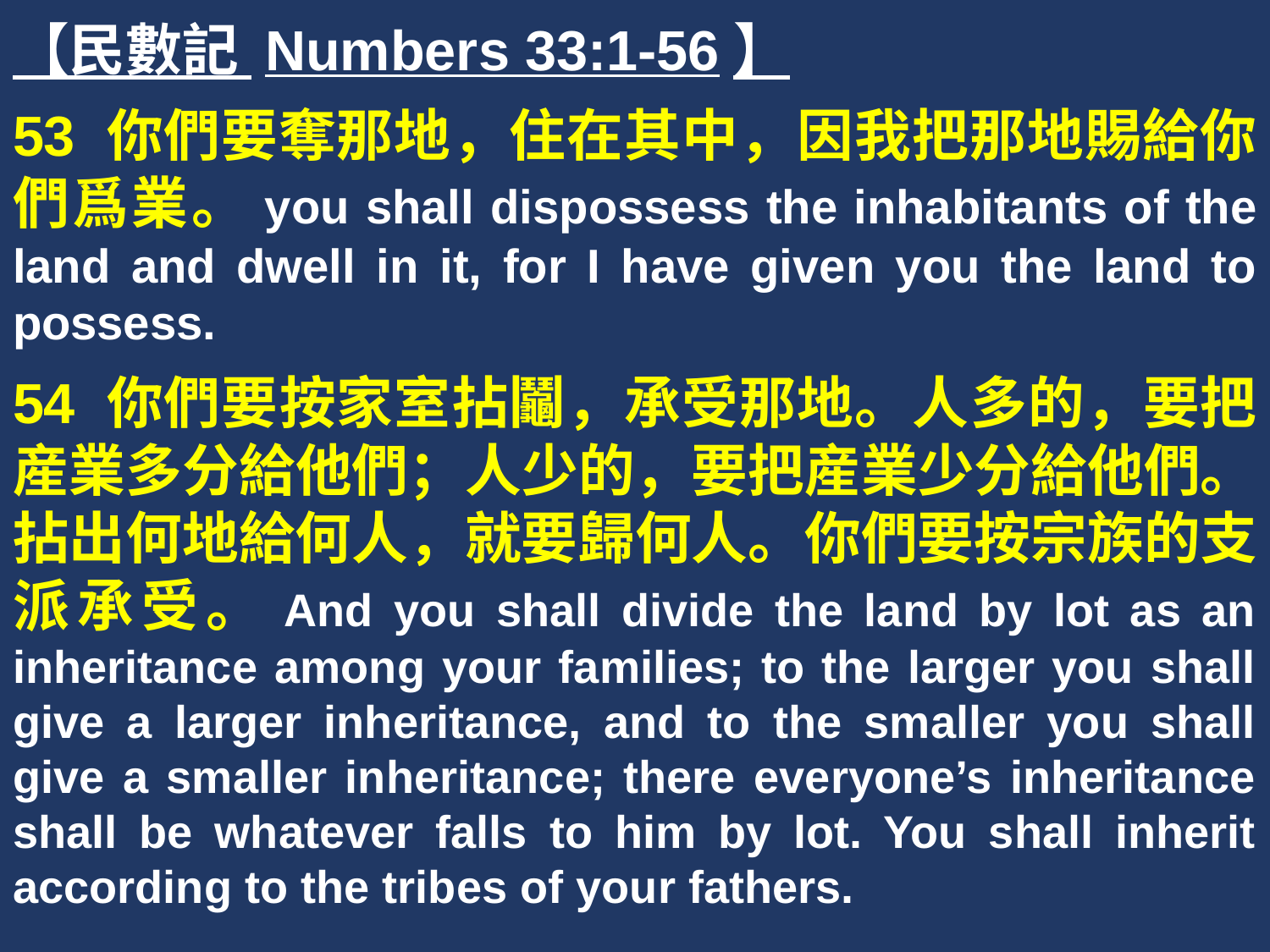

【民數記 Numbers 33:1-56】
53 你們要奪那地，住在其中，因我把那地賜給你們爲業。you shall dispossess the inhabitants of the land and dwell in it, for I have given you the land to possess.
54 你們要按家室拈鬮，承受那地。人多的，要把産業多分給他們；人少的，要把産業少分給他們。拈出何地給何人，就要歸何人。你們要按宗族的支派承受。And you shall divide the land by lot as an inheritance among your families; to the larger you shall give a larger inheritance, and to the smaller you shall give a smaller inheritance; there everyone’s inheritance shall be whatever falls to him by lot. You shall inherit according to the tribes of your fathers.